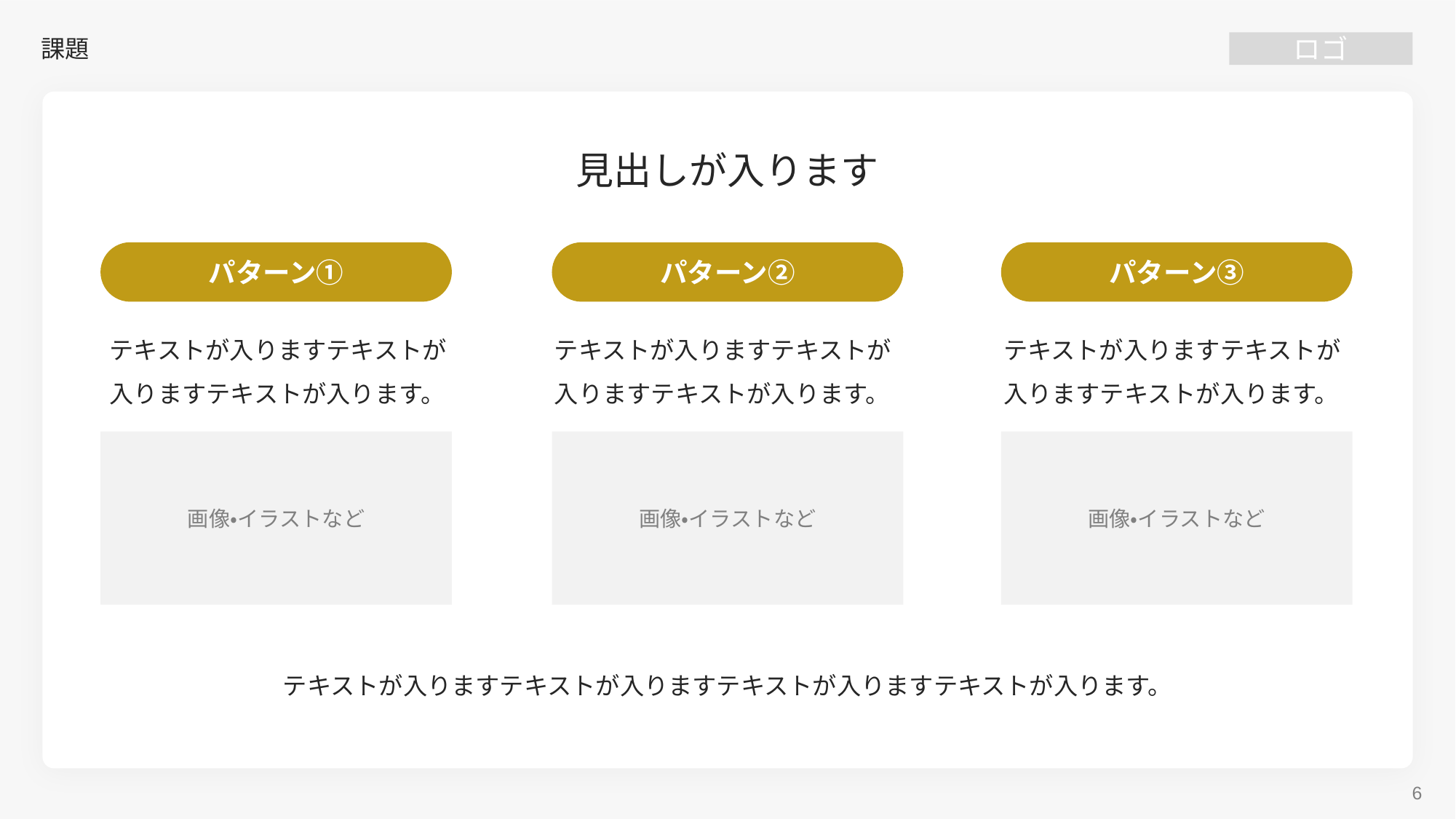

課題
見出しが入ります
パターン①
パターン②
パターン③
テキストが入りますテキストが入りますテキストが入ります。
テキストが入りますテキストが入りますテキストが入ります。
テキストが入りますテキストが入りますテキストが入ります。
画像・イラストなど
画像・イラストなど
画像・イラストなど

テキストが入りますテキストが入りますテキストが入りますテキストが入ります。